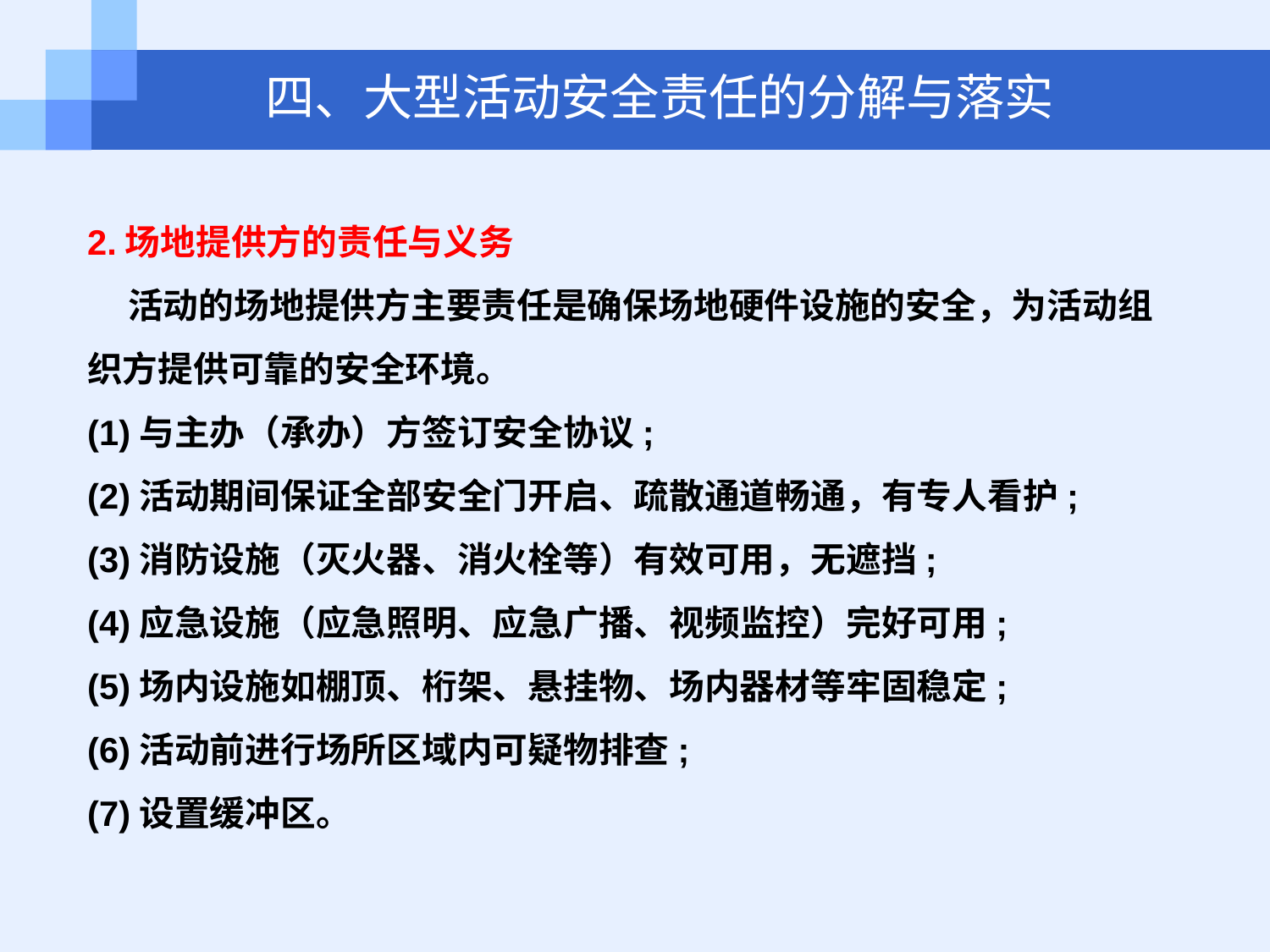

四、大型活动安全责任的分解与落实
2.场地提供方的责任与义务
    活动的场地提供方主要责任是确保场地硬件设施的安全，为活动组织方提供可靠的安全环境。
(1)与主办（承办）方签订安全协议;
(2)活动期间保证全部安全门开启、疏散通道畅通，有专人看护;
(3)消防设施（灭火器、消火栓等）有效可用，无遮挡;
(4)应急设施（应急照明、应急广播、视频监控）完好可用;
(5)场内设施如棚顶、桁架、悬挂物、场内器材等牢固稳定;
(6)活动前进行场所区域内可疑物排查;
(7)设置缓冲区。